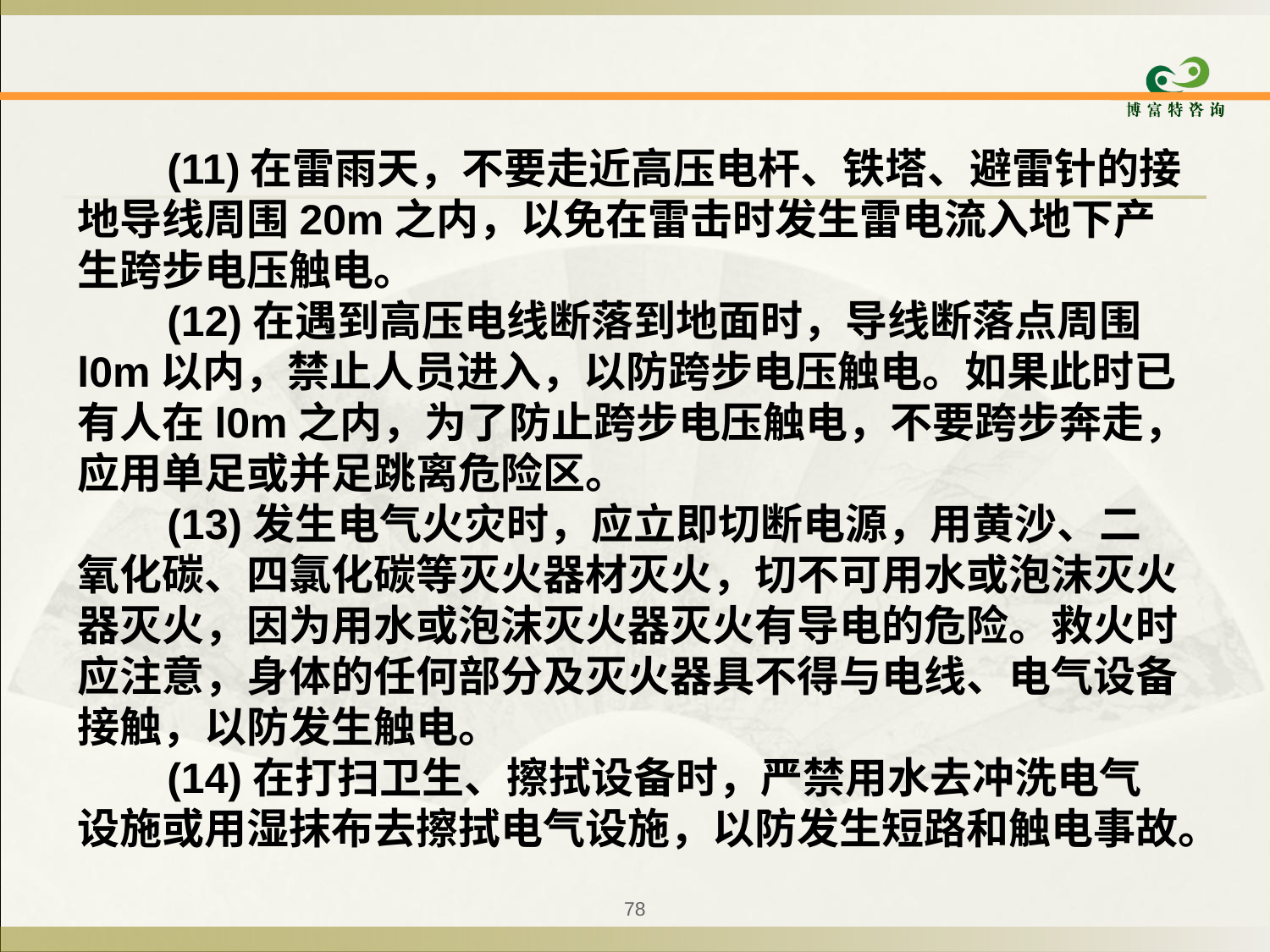

(11)在雷雨天，不要走近高压电杆、铁塔、避雷针的接地导线周围20m之内，以免在雷击时发生雷电流入地下产生跨步电压触电。
　(12)在遇到高压电线断落到地面时，导线断落点周围l0m以内，禁止人员进入，以防跨步电压触电。如果此时已有人在l0m之内，为了防止跨步电压触电，不要跨步奔走，应用单足或并足跳离危险区。
　(13)发生电气火灾时，应立即切断电源，用黄沙、二氧化碳、四氯化碳等灭火器材灭火，切不可用水或泡沫灭火器灭火，因为用水或泡沫灭火器灭火有导电的危险。救火时应注意，身体的任何部分及灭火器具不得与电线、电气设备接触，以防发生触电。
　(14)在打扫卫生、擦拭设备时，严禁用水去冲洗电气设施或用湿抹布去擦拭电气设施，以防发生短路和触电事故。
78